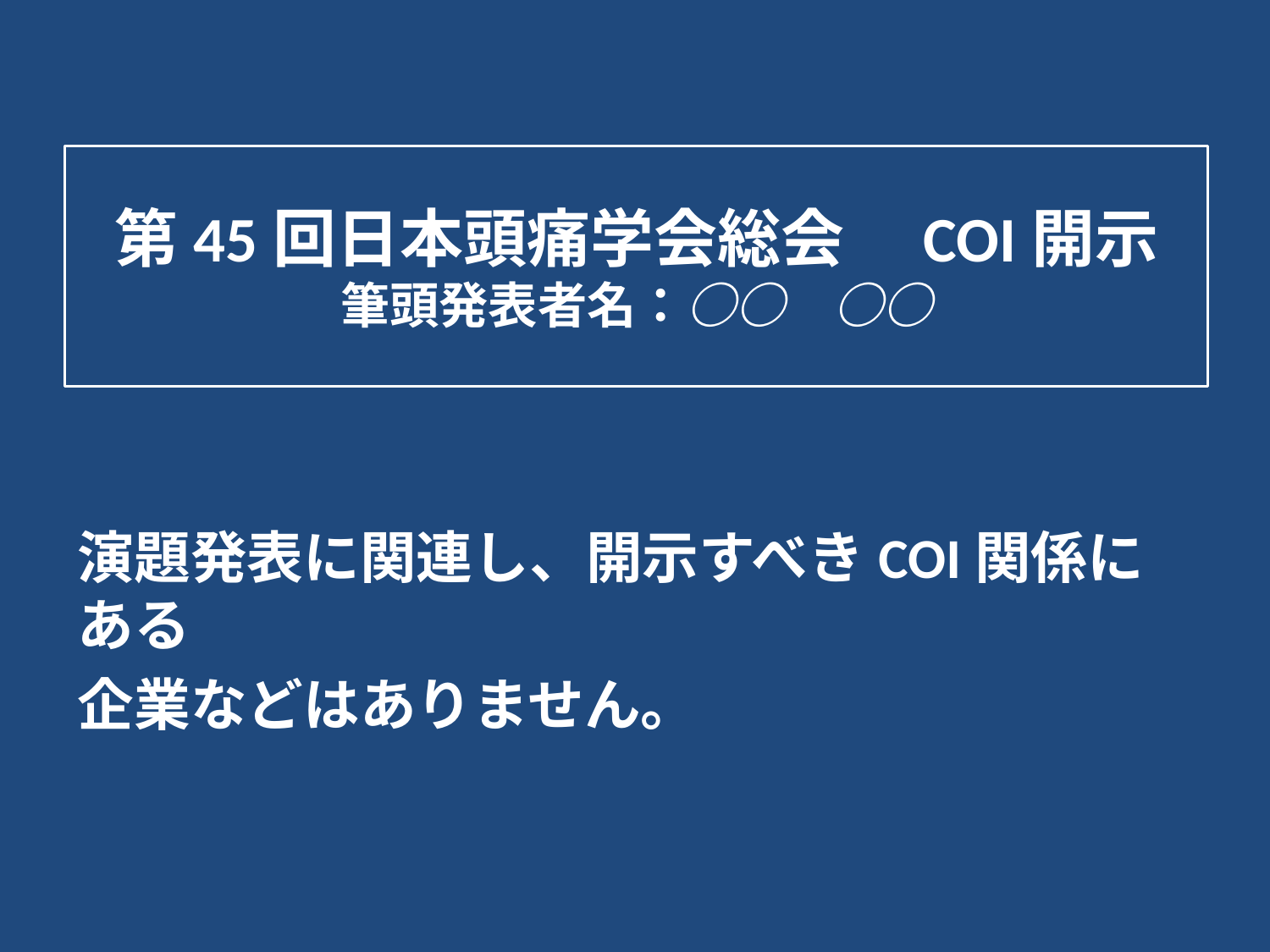

# 第45回日本頭痛学会総会　COI開示 筆頭発表者名：○○　○○
演題発表に関連し、開示すべきCOI関係にある
企業などはありません。